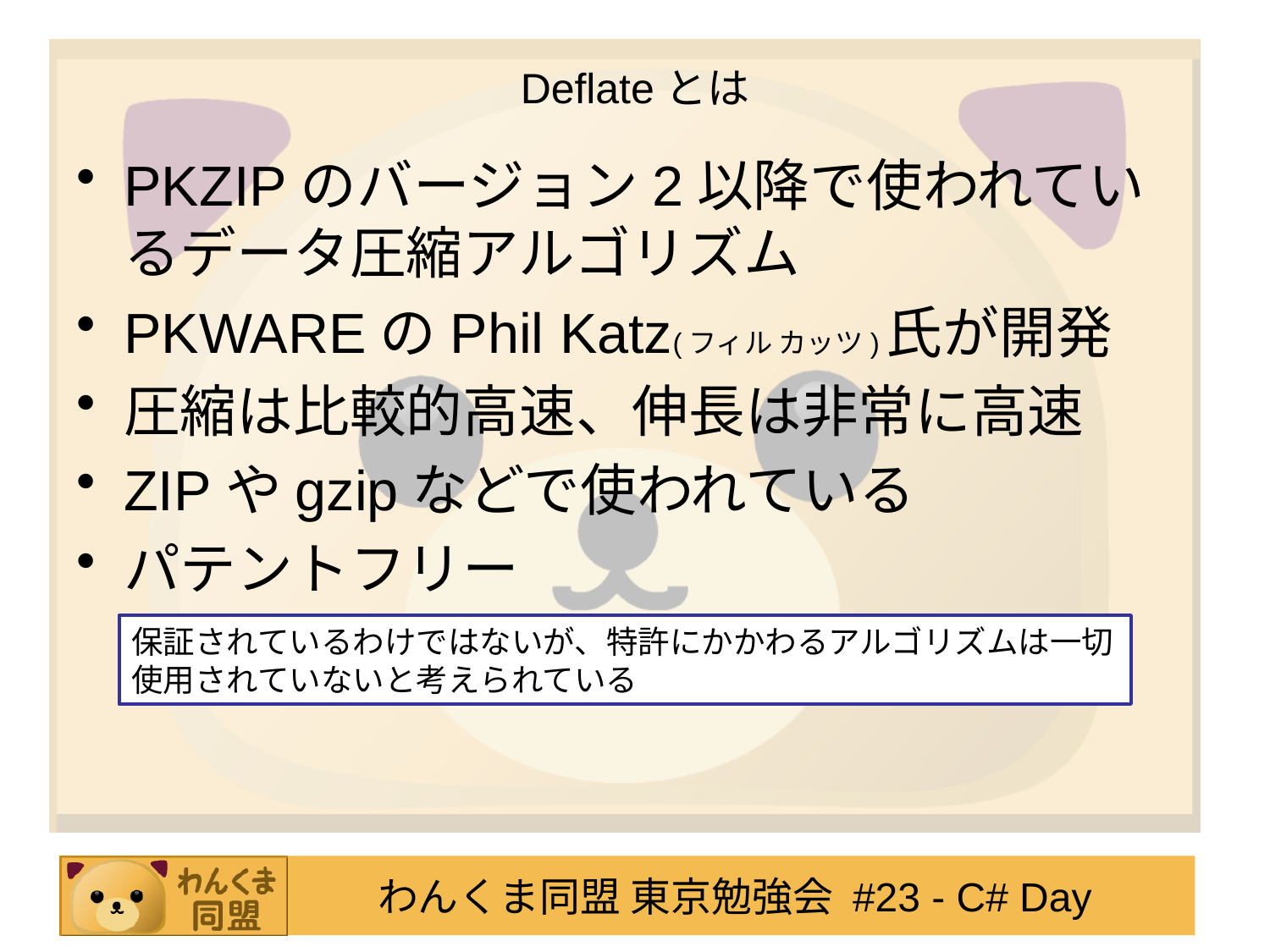

# Deflateとは
PKZIPのバージョン2以降で使われているデータ圧縮アルゴリズム
PKWAREのPhil Katz(フィル カッツ)氏が開発
圧縮は比較的高速、伸長は非常に高速
ZIPやgzipなどで使われている
パテントフリー
保証されているわけではないが、特許にかかわるアルゴリズムは一切使用されていないと考えられている